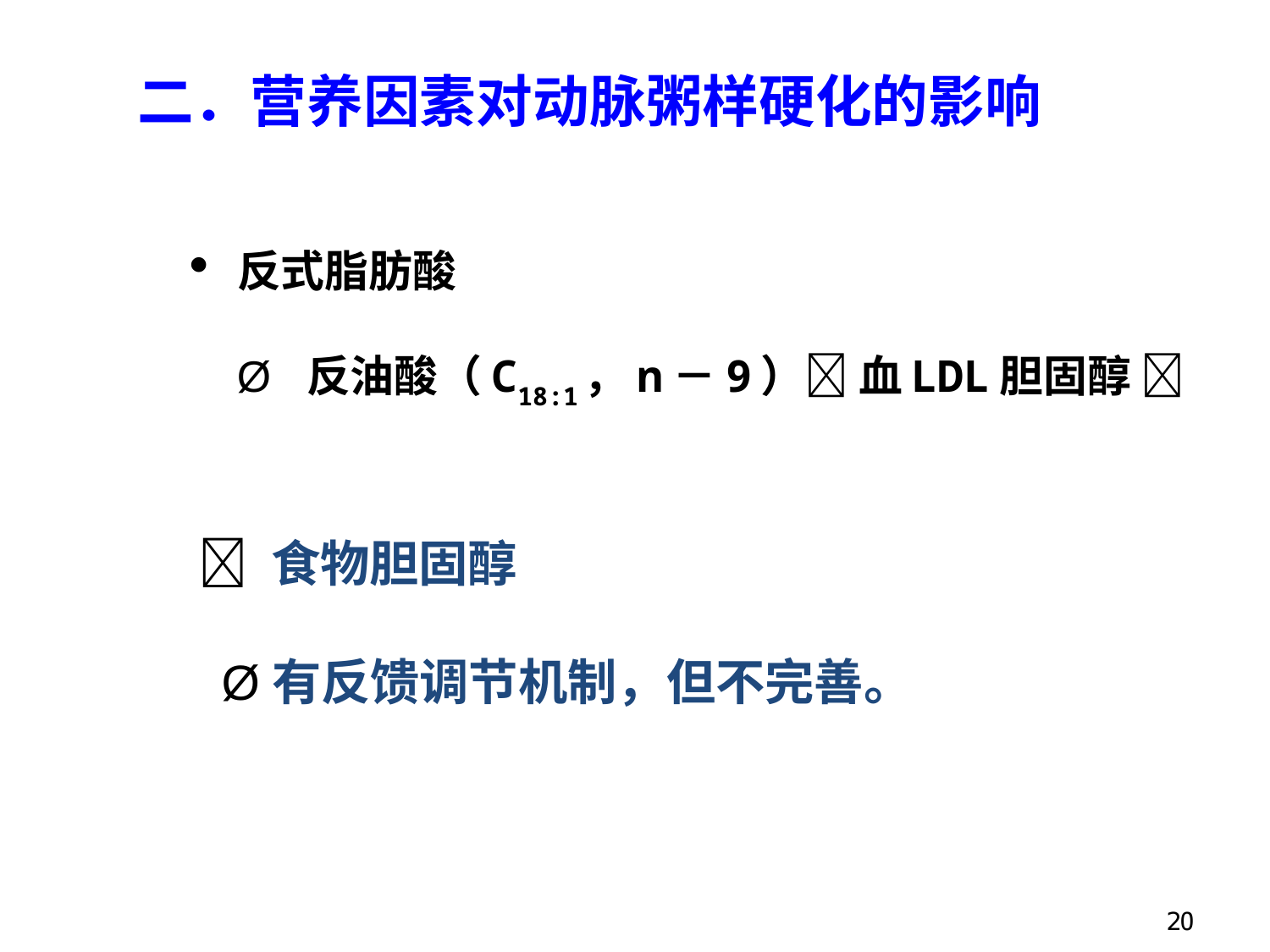

二．营养因素对动脉粥样硬化的影响
 反式脂肪酸
 Ø 反油酸（C18:1，n－9）→ 血LDL胆固醇 ↑
• 食物胆固醇
 Ø有反馈调节机制，但不完善。
20